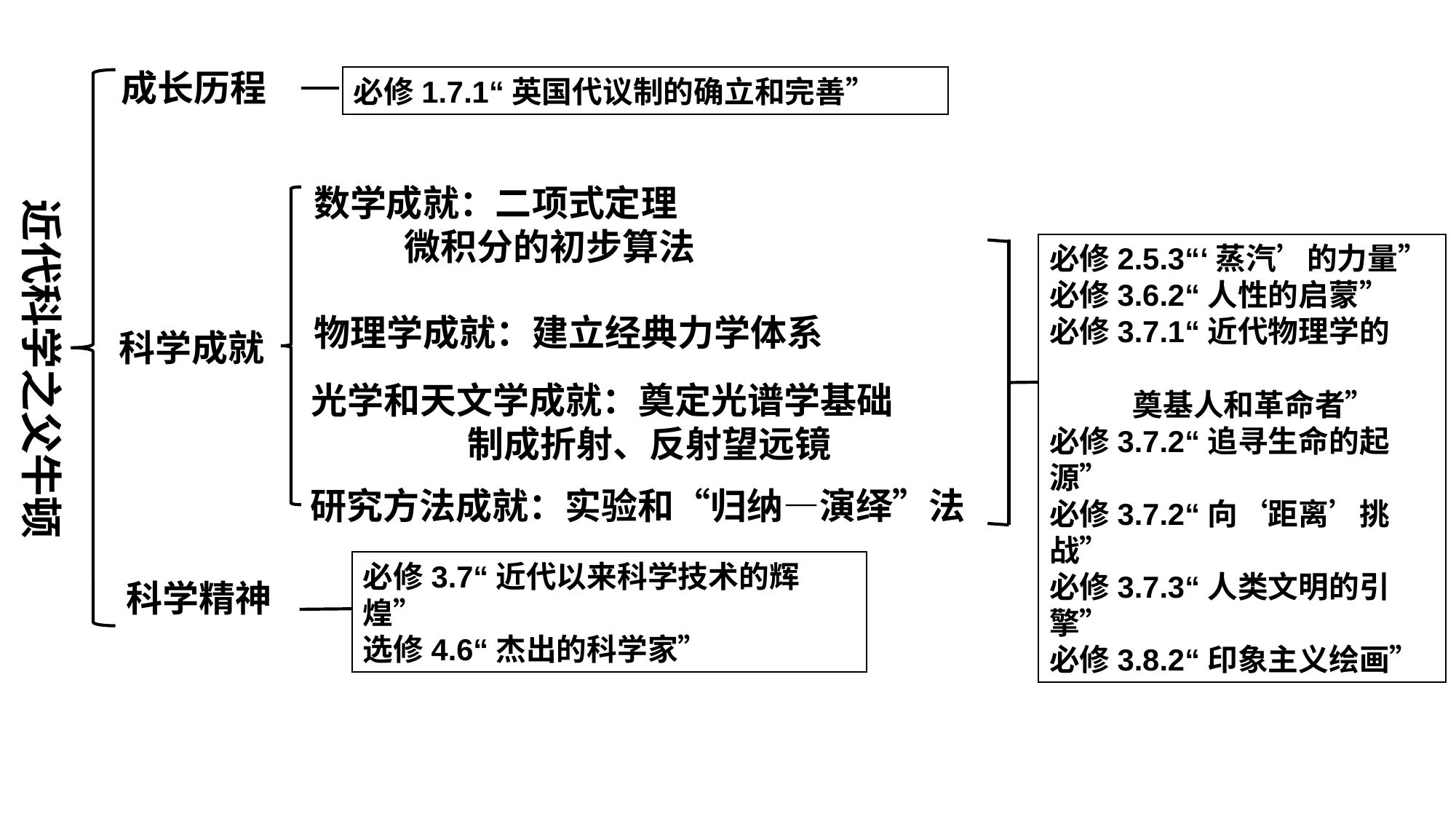

成长历程
必修1.7.1“英国代议制的确立和完善”

近代科学之父牛顿
数学成就：二项式定理
          微积分的初步算法
物理学成就：建立经典力学体系
光学和天文学成就：奠定光谱学基础
                  制成折射、反射望远镜
研究方法成就：实验和“归纳—演绎”法

科学成就
必修2.5.3“‘蒸汽’的力量”
必修3.6.2“人性的启蒙”
必修3.7.1“近代物理学的
           奠基人和革命者”
必修3.7.2“追寻生命的起源”
必修3.7.2“向‘距离’挑战”
必修3.7.3“人类文明的引擎”
必修3.8.2“印象主义绘画”
必修3.7“近代以来科学技术的辉煌”
选修4.6“杰出的科学家”
科学精神